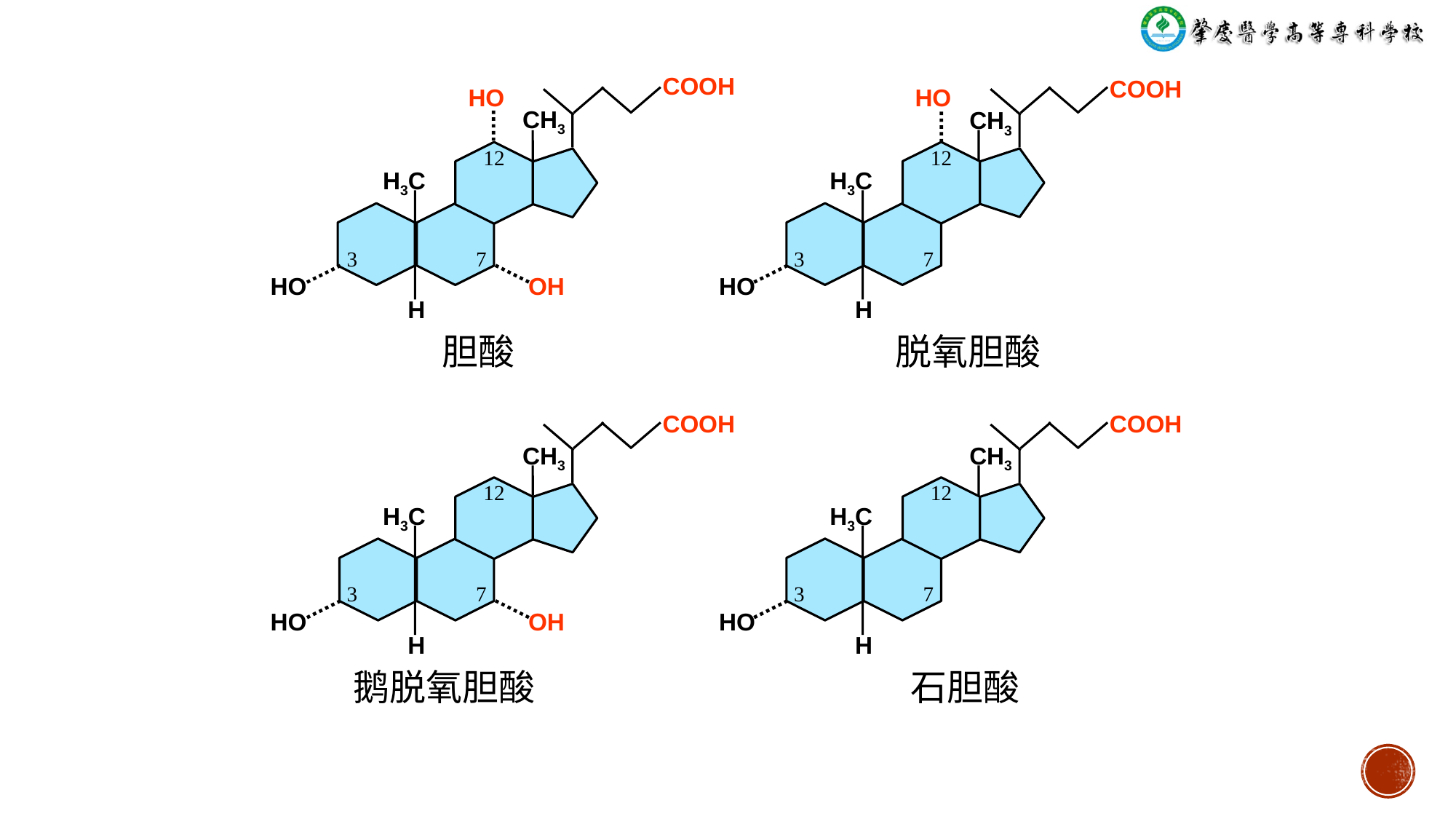

COOH

12

3
7

HO
H
COOH

12

3
7

HO
H
HO
HO
CH3
CH3

H3C
H3C

OH
胆酸
脱氧胆酸
COOH

12

3
7

HO
H
COOH

12

3
7

HO
H
CH3
CH3
H3C
H3C

OH
鹅脱氧胆酸
石胆酸